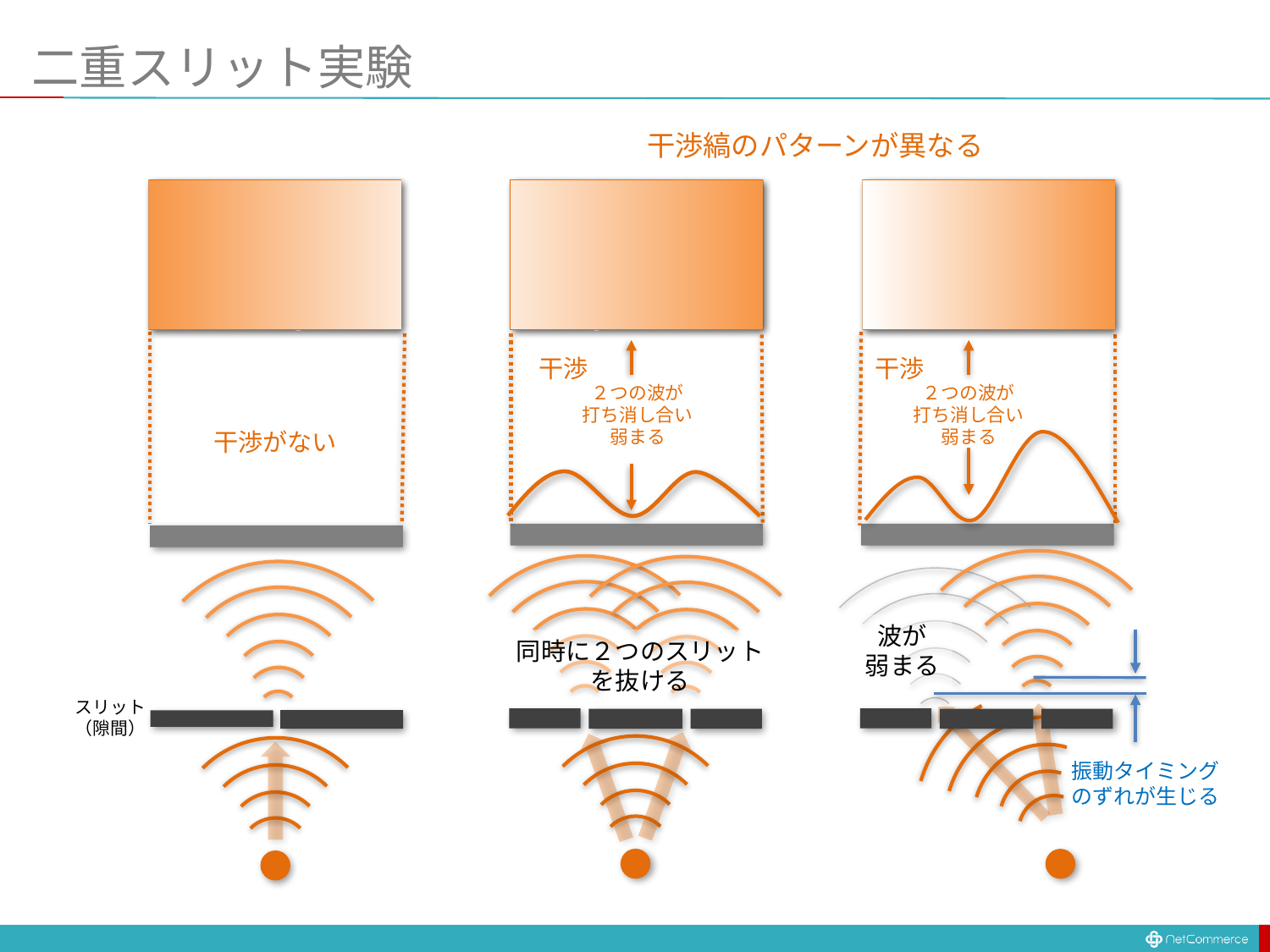

# 二重スリット実験
干渉縞のパターンが異なる

干渉
２つの波が
打ち消し合い
弱まる

波が
弱まる

振動タイミング
のずれが生じる

干渉
２つの波が
打ち消し合い
弱まる

同時に２つのスリット
を抜ける

干渉がない

スリット
（隙間）